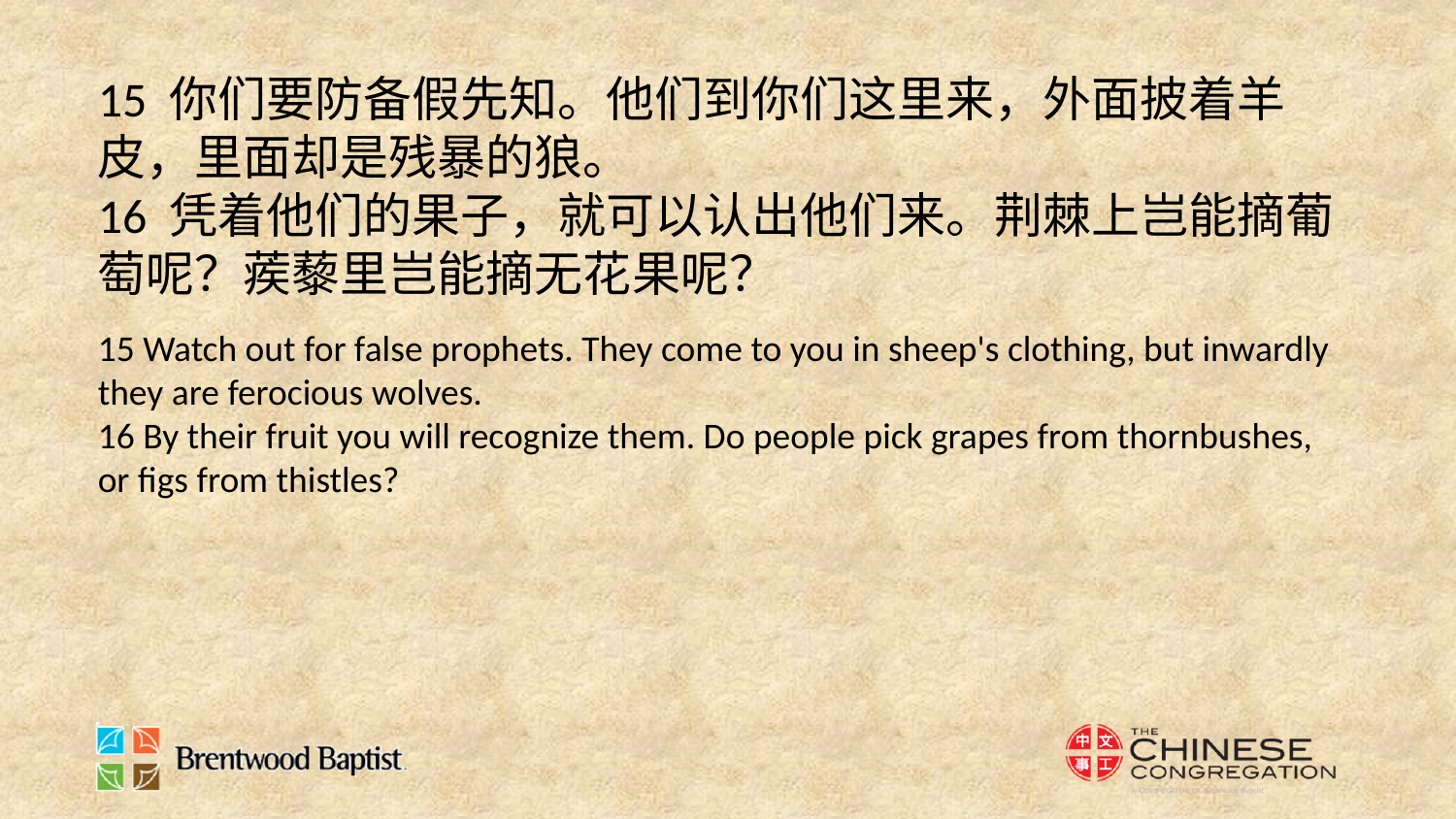

15 你们要防备假先知。他们到你们这里来，外面披着羊皮，里面却是残暴的狼。
16 凭着他们的果子，就可以认出他们来。荆棘上岂能摘葡萄呢？蒺藜里岂能摘无花果呢？

15 Watch out for false prophets. They come to you in sheep's clothing, but inwardly they are ferocious wolves.
16 By their fruit you will recognize them. Do people pick grapes from thornbushes, or figs from thistles?